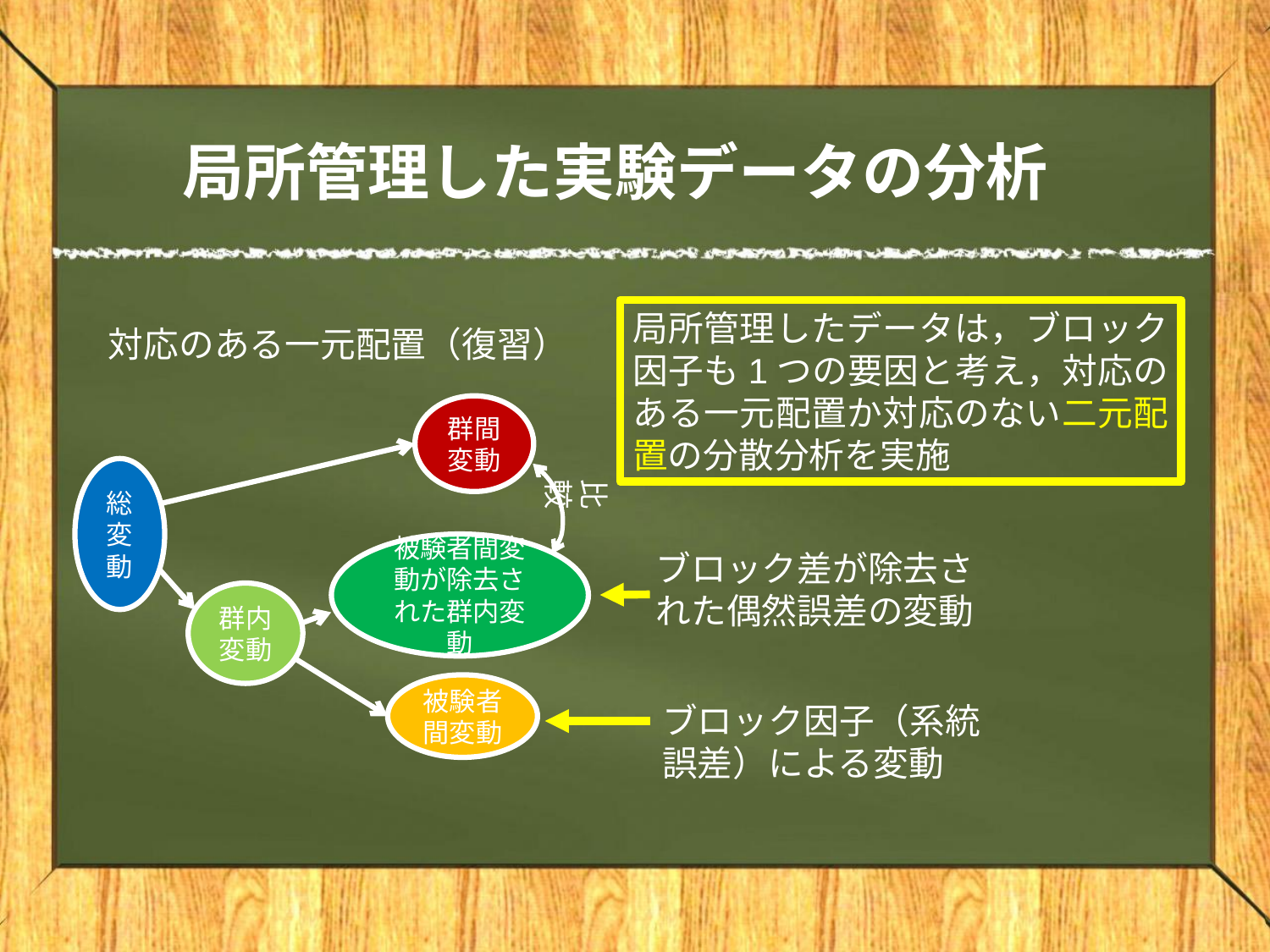

# 局所管理した実験データの分析
局所管理したデータは，ブロック因子も1つの要因と考え，対応のある一元配置か対応のない二元配置の分散分析を実施
対応のある一元配置（復習）
群間変動

総変動
比較
被験者間変動が除去された群内変動
ブロック差が除去された偶然誤差の変動
群内変動
被験者間変動
ブロック因子（系統誤差）による変動